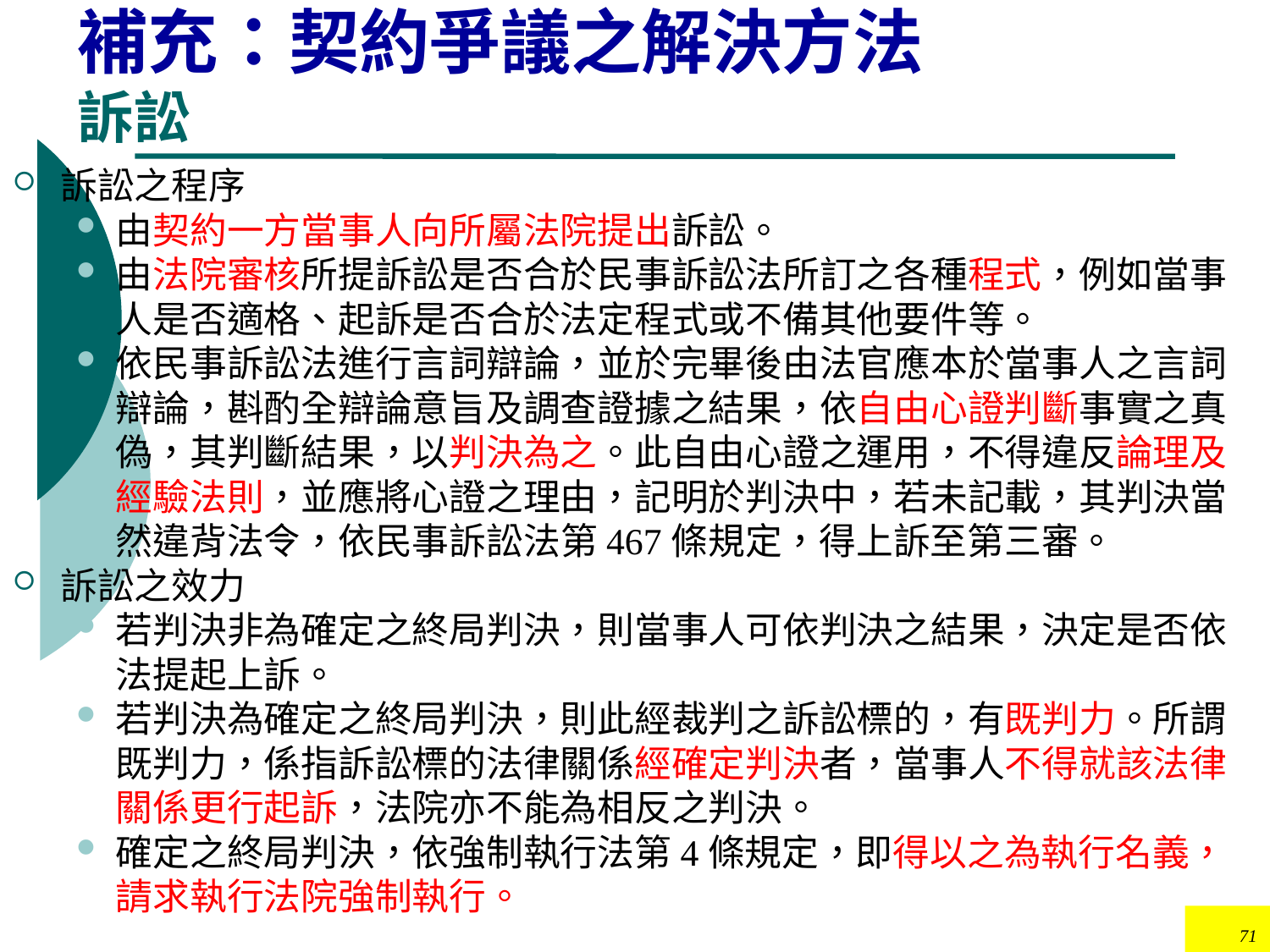

# 補充：契約爭議之解決方法 訴訟
訴訟之程序
由契約一方當事人向所屬法院提出訴訟。
由法院審核所提訴訟是否合於民事訴訟法所訂之各種程式，例如當事人是否適格、起訴是否合於法定程式或不備其他要件等。
依民事訴訟法進行言詞辯論，並於完畢後由法官應本於當事人之言詞辯論，斟酌全辯論意旨及調查證據之結果，依自由心證判斷事實之真偽，其判斷結果，以判決為之。此自由心證之運用，不得違反論理及經驗法則，並應將心證之理由，記明於判決中，若未記載，其判決當然違背法令，依民事訴訟法第467條規定，得上訴至第三審。
訴訟之效力
若判決非為確定之終局判決，則當事人可依判決之結果，決定是否依法提起上訴。
若判決為確定之終局判決，則此經裁判之訴訟標的，有既判力。所謂既判力，係指訴訟標的法律關係經確定判決者，當事人不得就該法律關係更行起訴，法院亦不能為相反之判決。
確定之終局判決，依強制執行法第4條規定，即得以之為執行名義，請求執行法院強制執行。
71